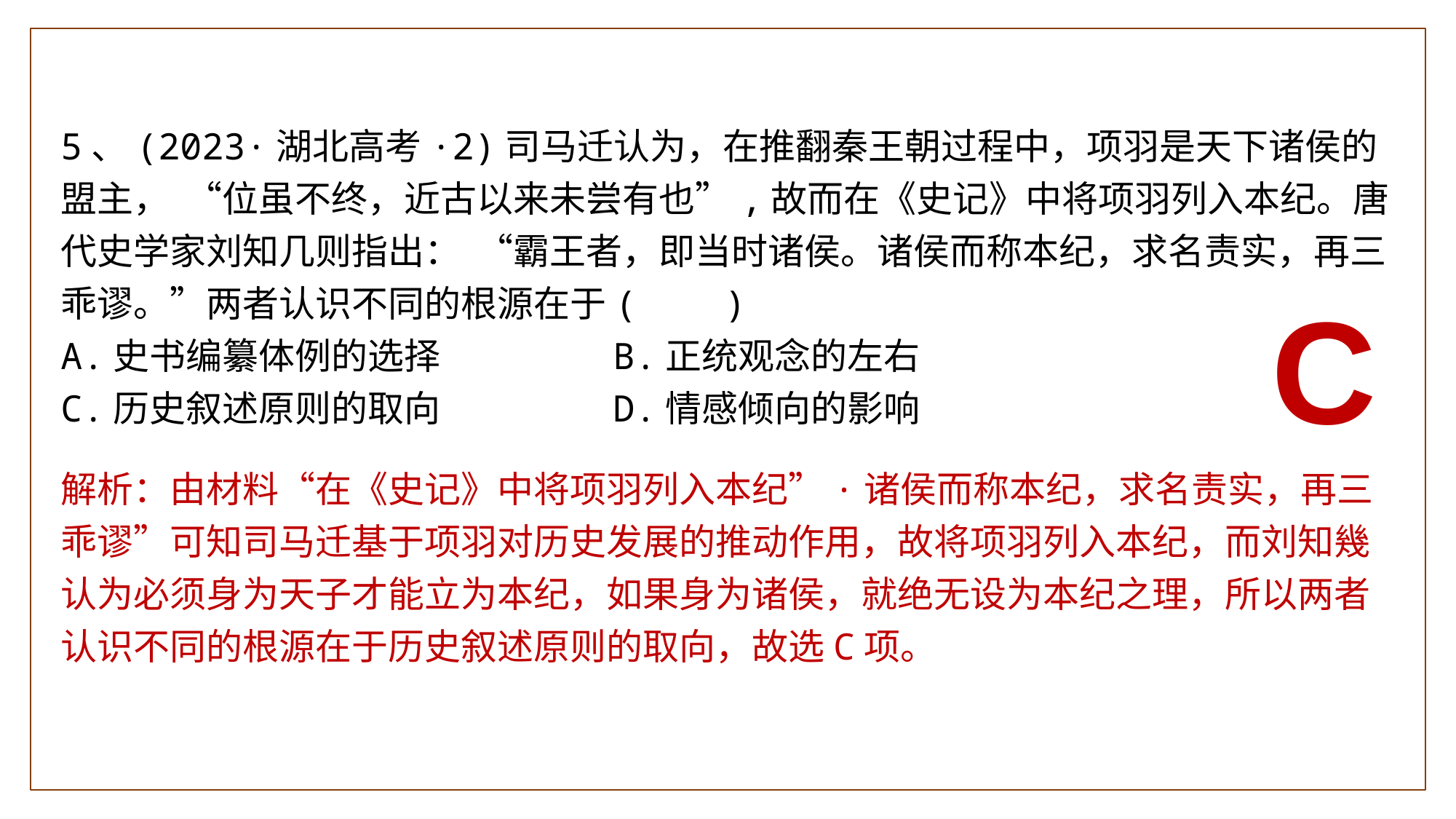

5、(2023·湖北高考·2)司马迁认为，在推翻秦王朝过程中，项羽是天下诸侯的盟主，  “位虽不终，近古以来未尝有也”,故而在《史记》中将项羽列入本纪。唐代史学家刘知几则指出：  “霸王者，即当时诸侯。诸侯而称本纪，求名责实，再三乖谬。”两者认识不同的根源在于(    )
A.史书编纂体例的选择                    B.正统观念的左右
C.历史叙述原则的取向                    D.情感倾向的影响

C
解析：由材料“在《史记》中将项羽列入本纪”·诸侯而称本纪，求名责实，再三乖谬”可知司马迁基于项羽对历史发展的推动作用，故将项羽列入本纪，而刘知幾认为必须身为天子才能立为本纪，如果身为诸侯，就绝无设为本纪之理，所以两者认识不同的根源在于历史叙述原则的取向，故选C项。